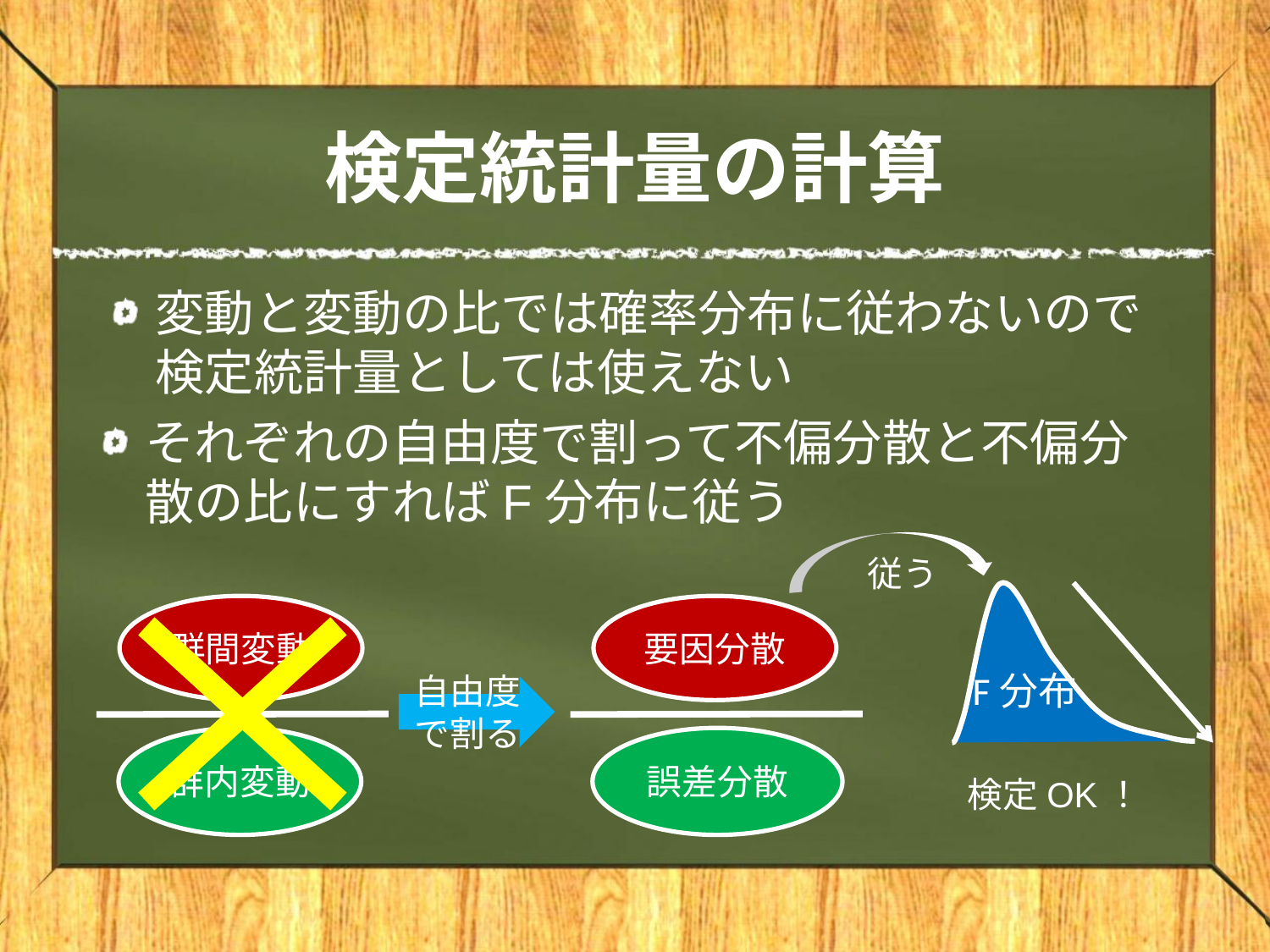

# 検定統計量の計算
変動と変動の比では確率分布に従わないので検定統計量としては使えない
それぞれの自由度で割って不偏分散と不偏分散の比にすればF分布に従う

従う

 F分布
群間変動
要因分散
自由度で割る
群内変動
誤差分散
検定OK！